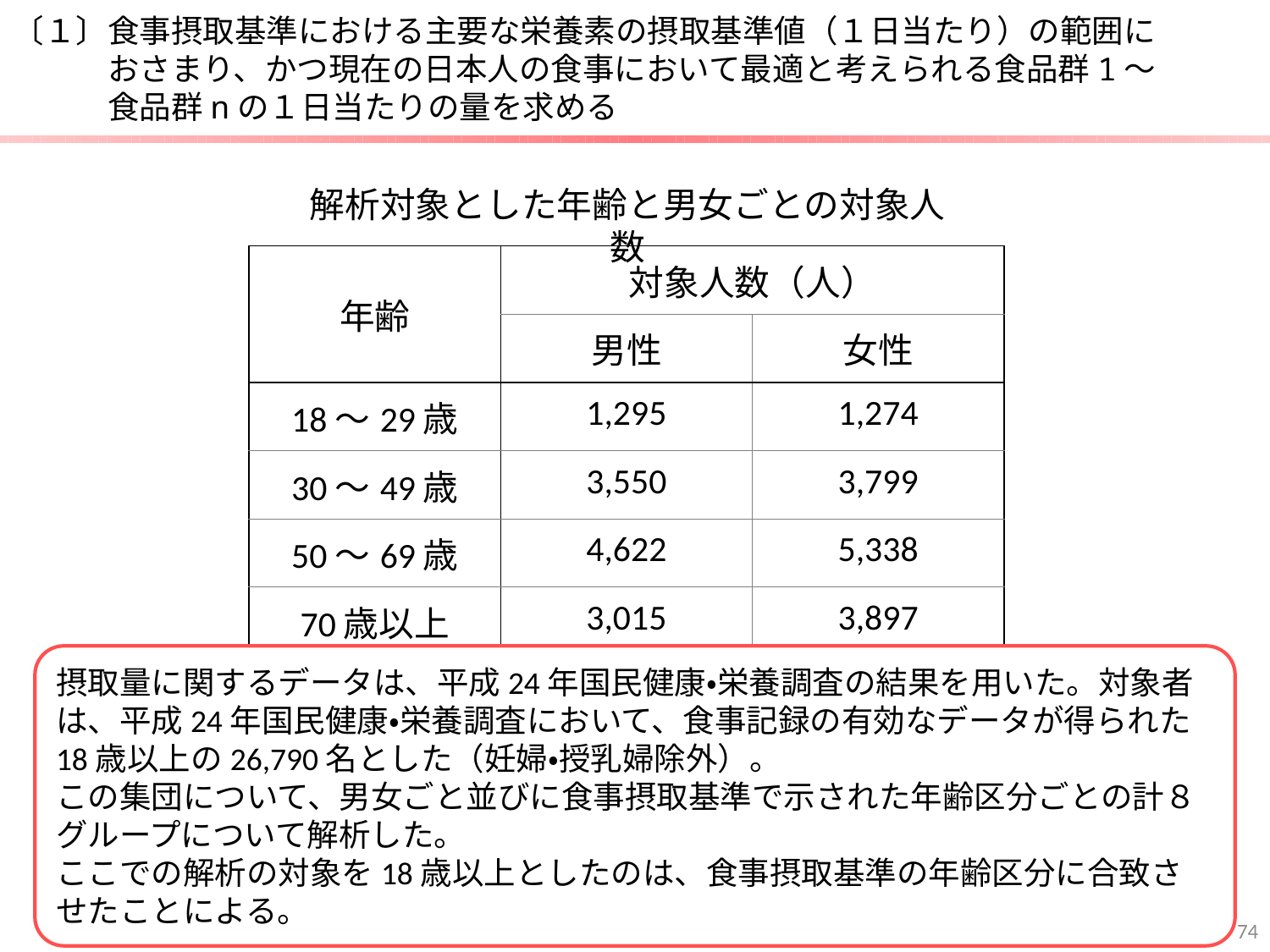

〔１〕食事摂取基準における主要な栄養素の摂取基準値（１日当たり）の範囲に
　　　おさまり、かつ現在の日本人の食事において最適と考えられる食品群1～
　　　食品群nの１日当たりの量を求める

解析対象とした年齢と男女ごとの対象人数
| 年齢 | 対象人数（人） |  |
| --- | --- | --- |
|  | 男性 | 女性 |
| 18～29歳 | 1,295 | 1,274 |
| 30～49歳 | 3,550 | 3,799 |
| 50～69歳 | 4,622 | 5,338 |
| 70歳以上 | 3,015 | 3,897 |
摂取量に関するデータは、平成24年国民健康・栄養調査の結果を用いた。対象者は、平成24年国民健康・栄養調査において、食事記録の有効なデータが得られた18歳以上の26,790名とした（妊婦・授乳婦除外）。
この集団について、男女ごと並びに食事摂取基準で示された年齢区分ごとの計８グループについて解析した。
ここでの解析の対象を18歳以上としたのは、食事摂取基準の年齢区分に合致させたことによる。
74